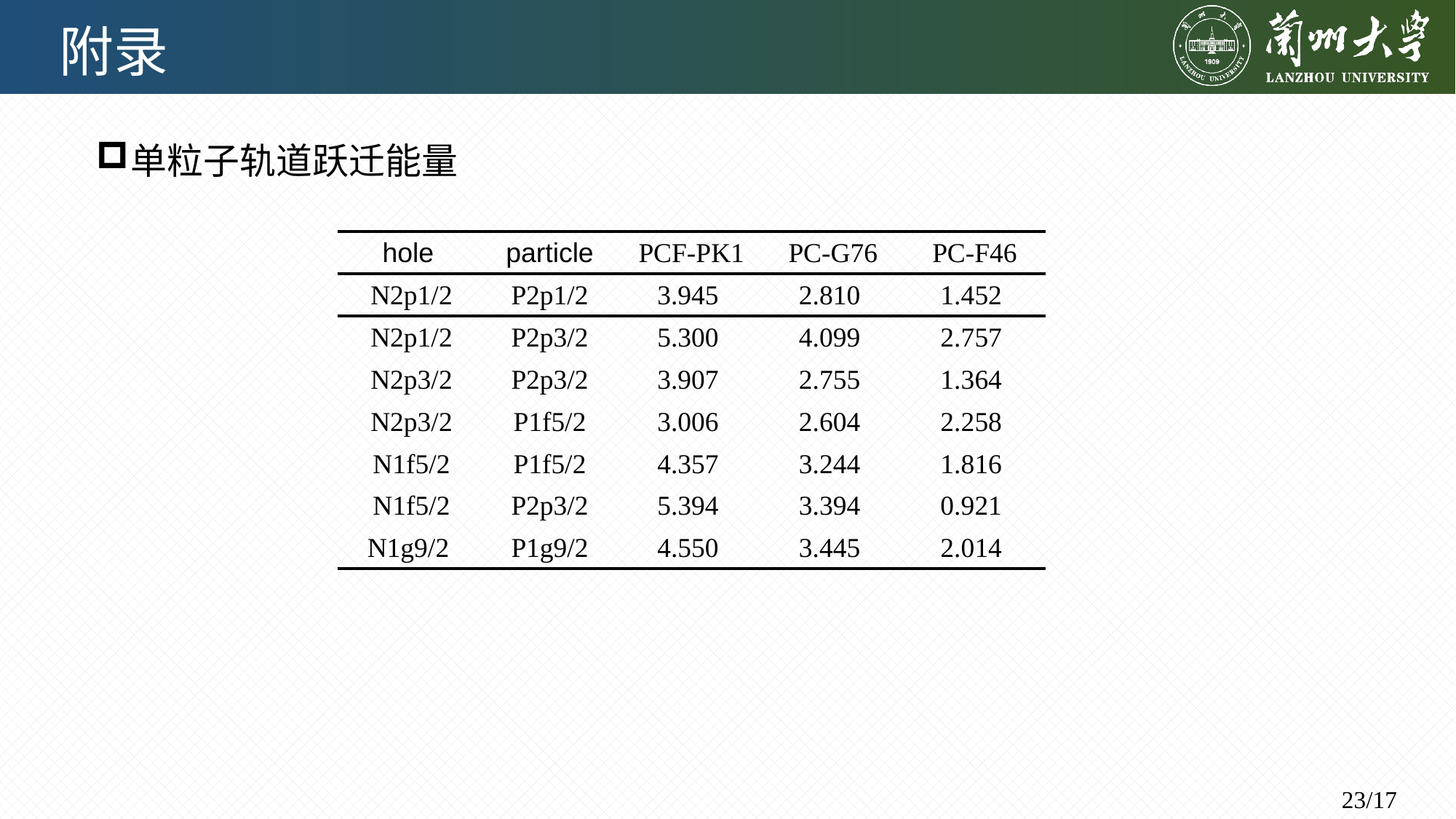

附录
单粒子轨道跃迁能量
| hole | particle | PCF-PK1 | PC-G76 | PC-F46 |
| --- | --- | --- | --- | --- |
| N2p1/2 | P2p1/2 | 3.945 | 2.810 | 1.452 |
| N2p1/2 | P2p3/2 | 5.300 | 4.099 | 2.757 |
| N2p3/2 | P2p3/2 | 3.907 | 2.755 | 1.364 |
| N2p3/2 | P1f5/2 | 3.006 | 2.604 | 2.258 |
| N1f5/2 | P1f5/2 | 4.357 | 3.244 | 1.816 |
| N1f5/2 | P2p3/2 | 5.394 | 3.394 | 0.921 |
| N1g9/2 | P1g9/2 | 4.550 | 3.445 | 2.014 |